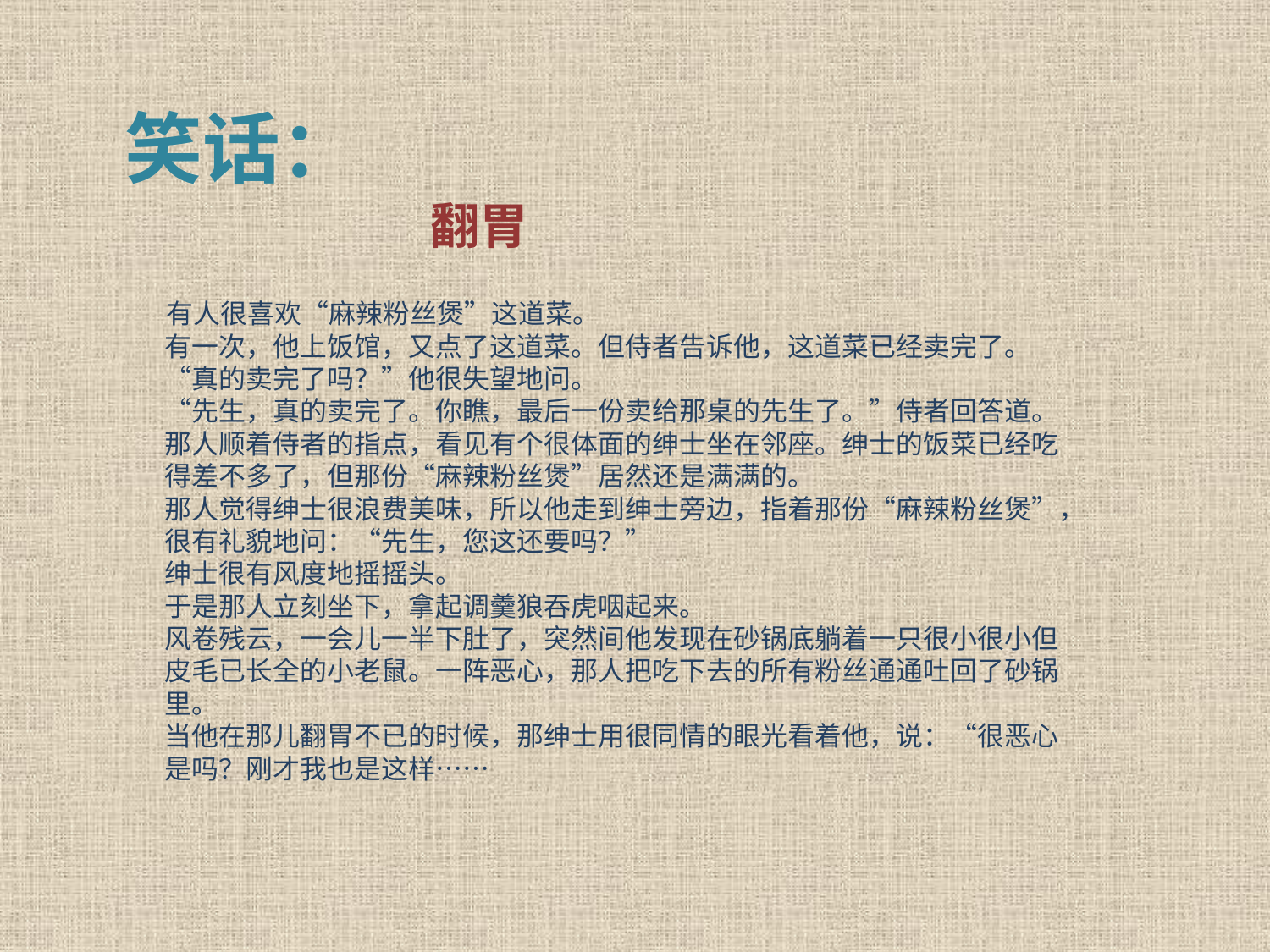

# 笑话：
                                                     翻胃

          有人很喜欢“麻辣粉丝煲”这道菜。
有一次，他上饭馆，又点了这道菜。但侍者告诉他，这道菜已经卖完了。
“真的卖完了吗？”他很失望地问。
“先生，真的卖完了。你瞧，最后一份卖给那桌的先生了。”侍者回答道。
那人顺着侍者的指点，看见有个很体面的绅士坐在邻座。绅士的饭菜已经吃得差不多了，但那份“麻辣粉丝煲”居然还是满满的。
那人觉得绅士很浪费美味，所以他走到绅士旁边，指着那份“麻辣粉丝煲”，很有礼貌地问：“先生，您这还要吗？”
绅士很有风度地摇摇头。
于是那人立刻坐下，拿起调羹狼吞虎咽起来。
风卷残云，一会儿一半下肚了，突然间他发现在砂锅底躺着一只很小很小但皮毛已长全的小老鼠。一阵恶心，那人把吃下去的所有粉丝通通吐回了砂锅里。
当他在那儿翻胃不已的时候，那绅士用很同情的眼光看着他，说：“很恶心是吗？刚才我也是这样……